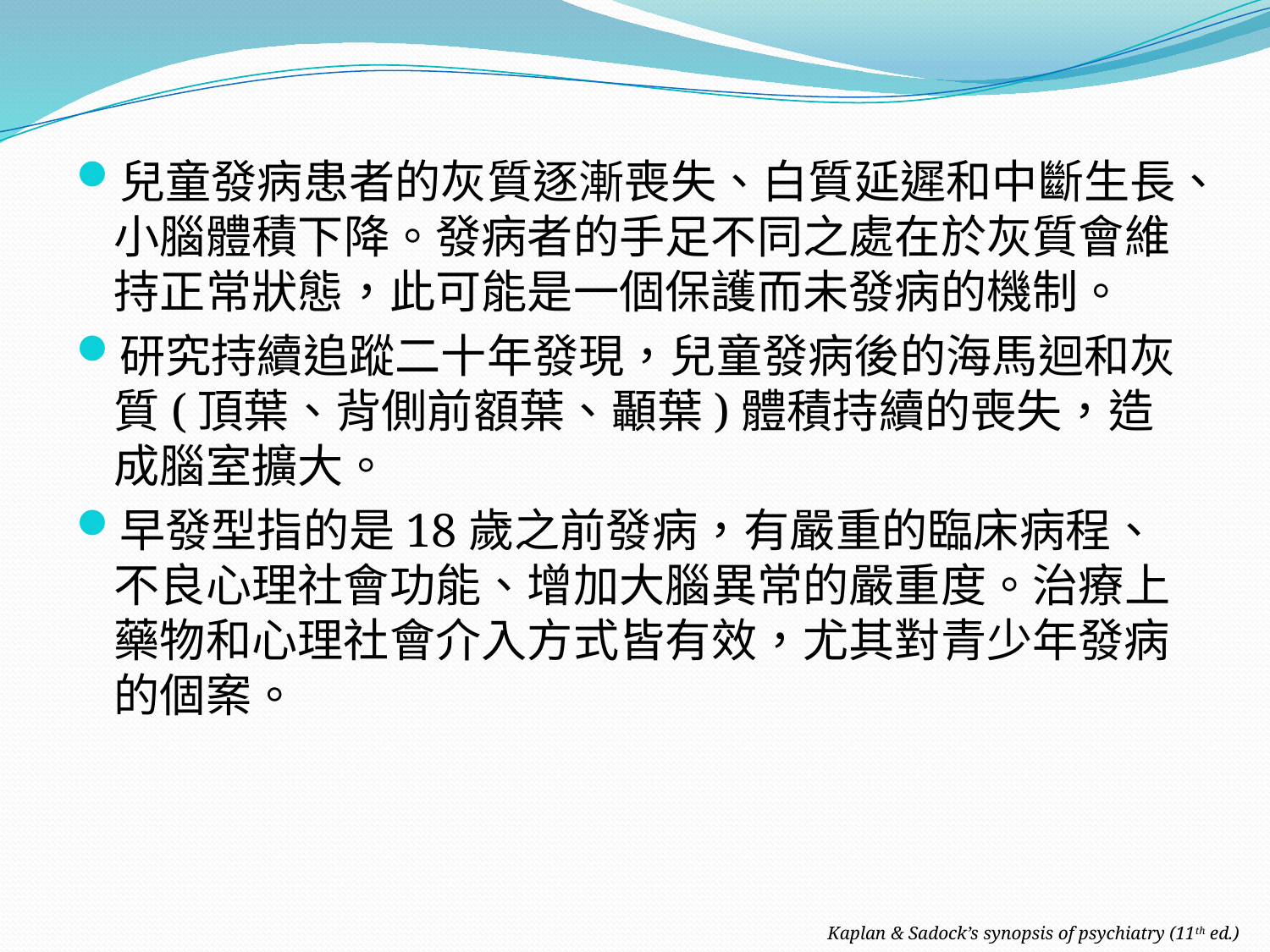

兒童發病患者的灰質逐漸喪失、白質延遲和中斷生長、小腦體積下降。發病者的手足不同之處在於灰質會維持正常狀態，此可能是一個保護而未發病的機制。
研究持續追蹤二十年發現，兒童發病後的海馬迴和灰質(頂葉、背側前額葉、顳葉)體積持續的喪失，造成腦室擴大。
早發型指的是18歲之前發病，有嚴重的臨床病程、不良心理社會功能、增加大腦異常的嚴重度。治療上藥物和心理社會介入方式皆有效，尤其對青少年發病的個案。

Kaplan & Sadock’s synopsis of psychiatry (11th ed.)